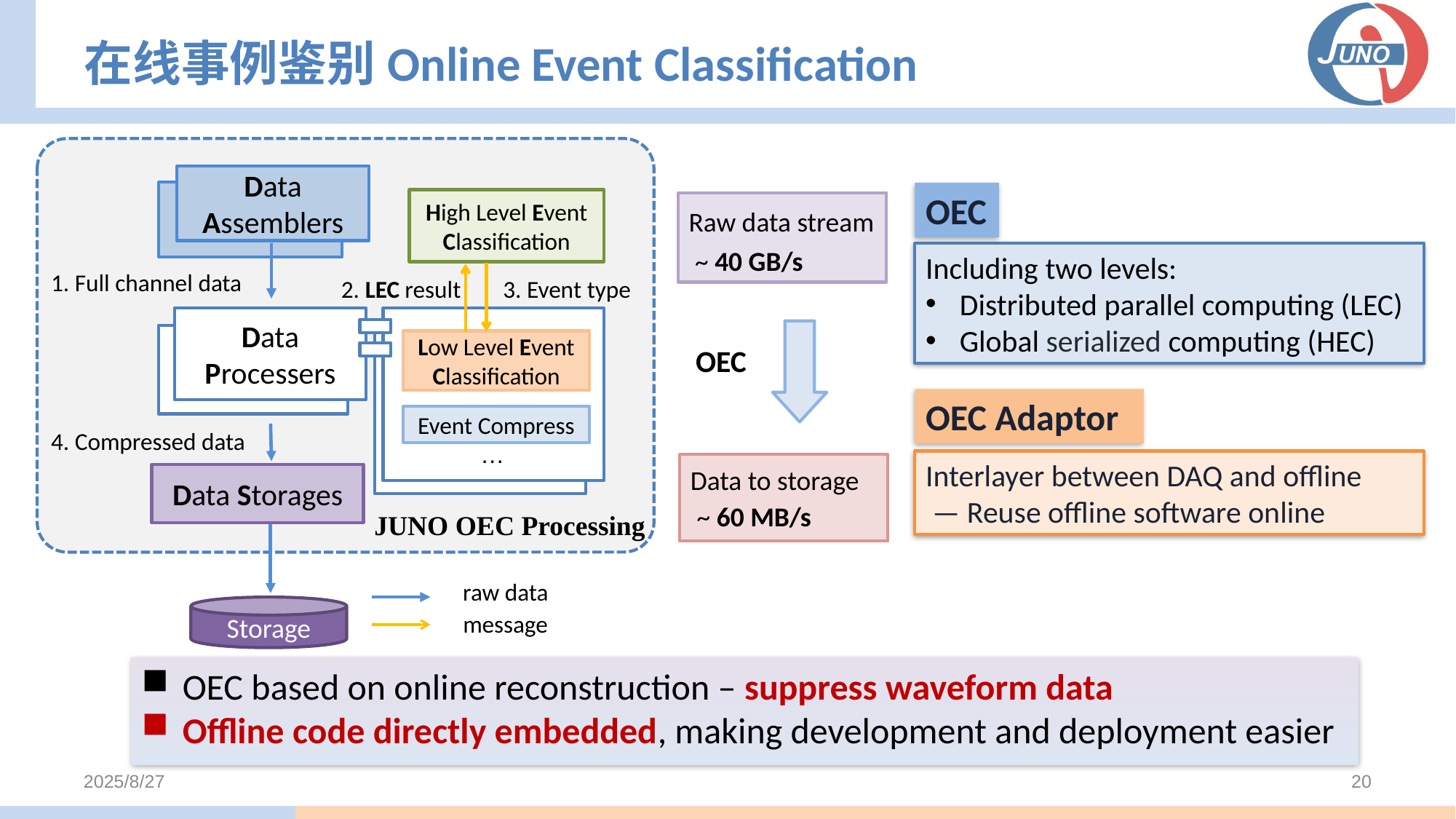

# 在线事例鉴别Online Event Classification

Data Assemblers

High Level Event Classification
Raw data stream
 ~ 40 GB/s
1. Full channel data
3. Event type
2. LEC result
Data Processers

Low Level Event Classification
OEC

Event Compress
4. Compressed data
…
Data to storage
 ~ 60 MB/s
Data Storages
JUNO OEC Processing
raw data
Storage
message
OEC
Including two levels:
Distributed parallel computing (LEC)
Global serialized computing (HEC)
OEC Adaptor
Interlayer between DAQ and offline
 — Reuse offline software online
OEC based on online reconstruction – suppress waveform data
Offline code directly embedded, making development and deployment easier
2025/8/27
20